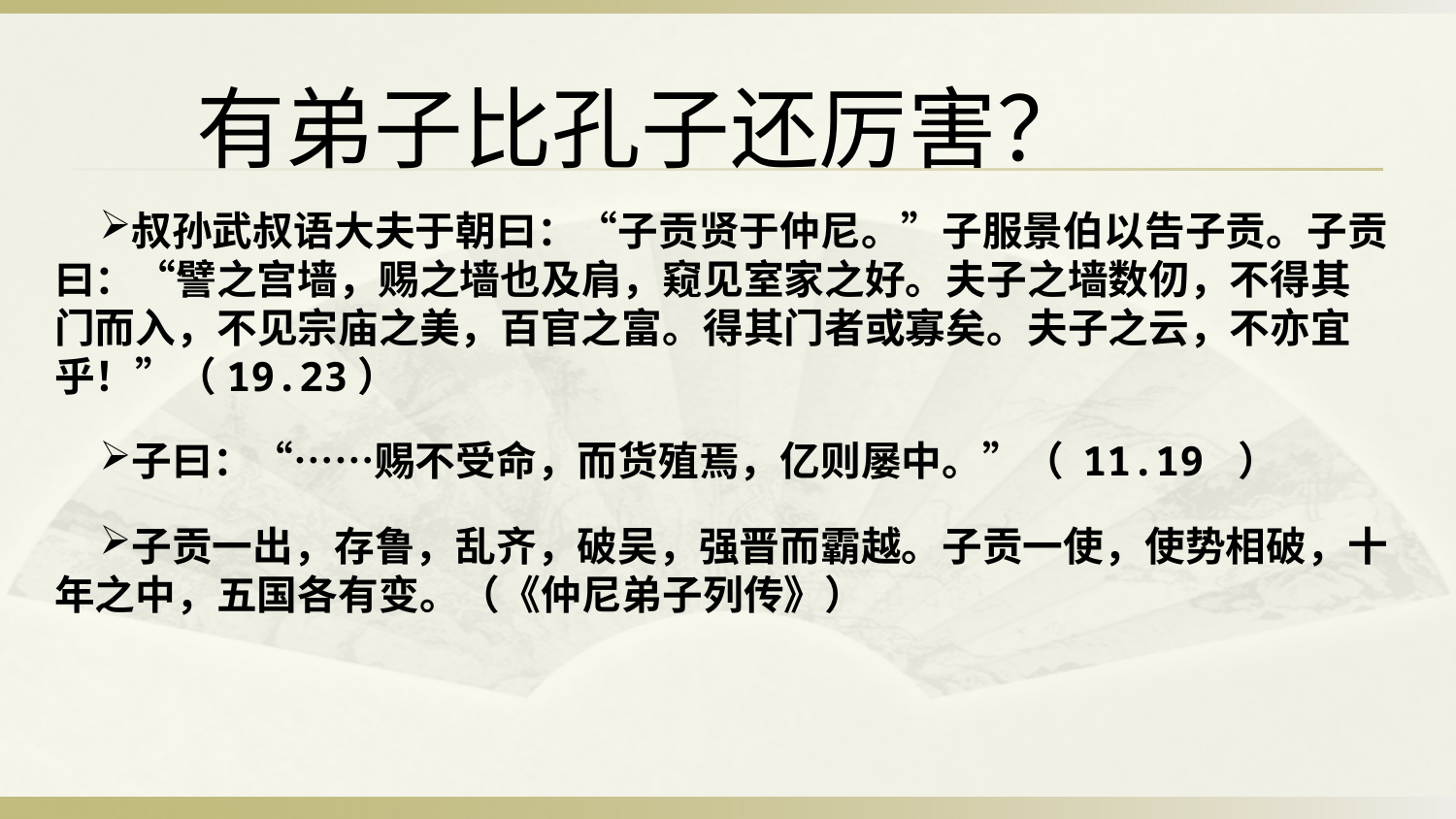

有弟子比孔子还厉害？
叔孙武叔语大夫于朝曰：“子贡贤于仲尼。”子服景伯以告子贡。子贡曰：“譬之宫墙，赐之墙也及肩，窥见室家之好。夫子之墙数仞，不得其门而入，不见宗庙之美，百官之富。得其门者或寡矣。夫子之云，不亦宜乎！”（19.23）
子曰：“……赐不受命，而货殖焉，亿则屡中。”（ 11.19 ）
子贡一出，存鲁，乱齐，破吴，强晋而霸越。子贡一使，使势相破，十年之中，五国各有变。（《仲尼弟子列传》）